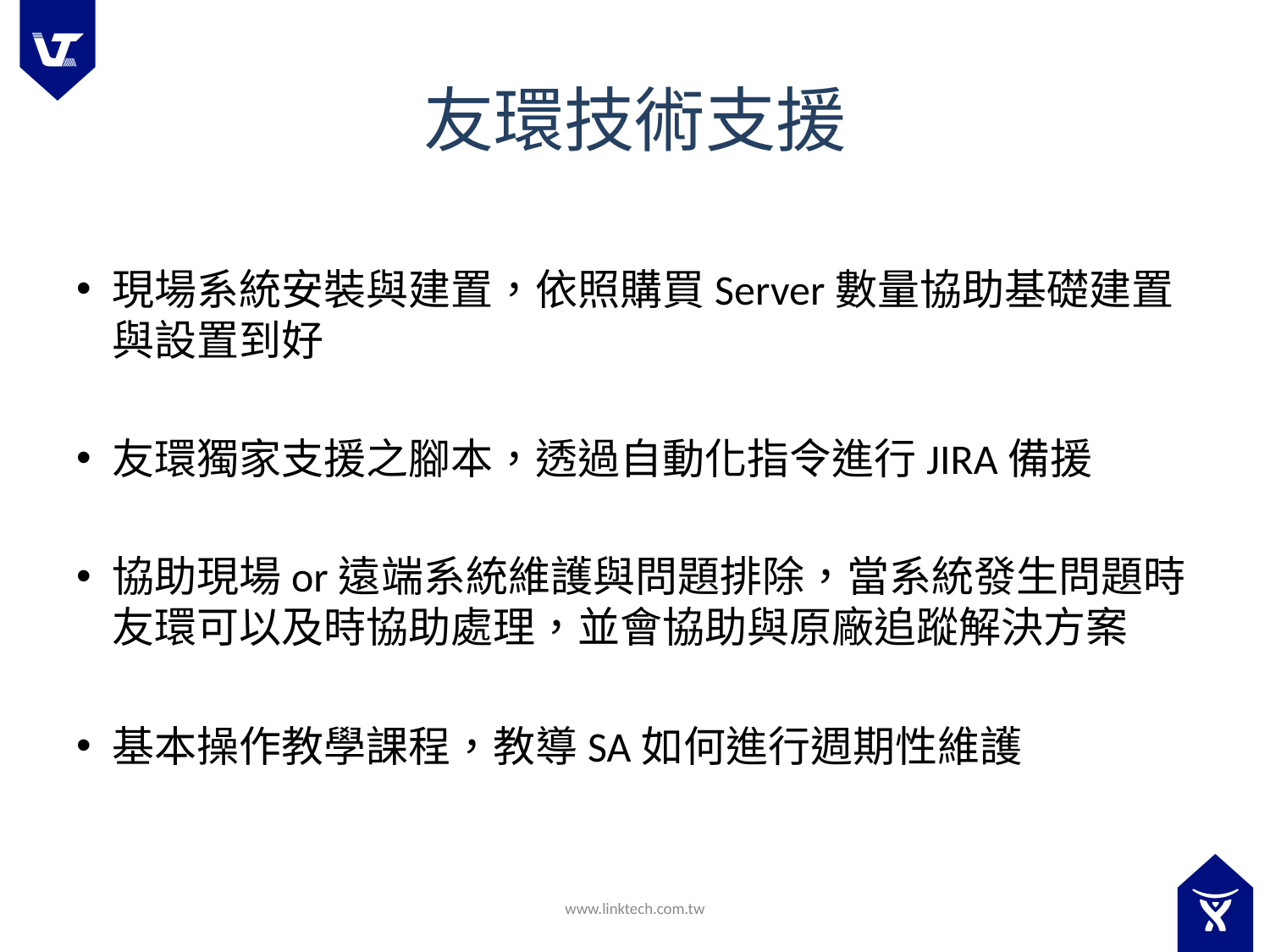

# 友環技術支援
現場系統安裝與建置，依照購買Server數量協助基礎建置與設置到好

友環獨家支援之腳本，透過自動化指令進行JIRA備援

協助現場or遠端系統維護與問題排除，當系統發生問題時友環可以及時協助處理，並會協助與原廠追蹤解決方案

基本操作教學課程，教導SA如何進行週期性維護
www.linktech.com.tw